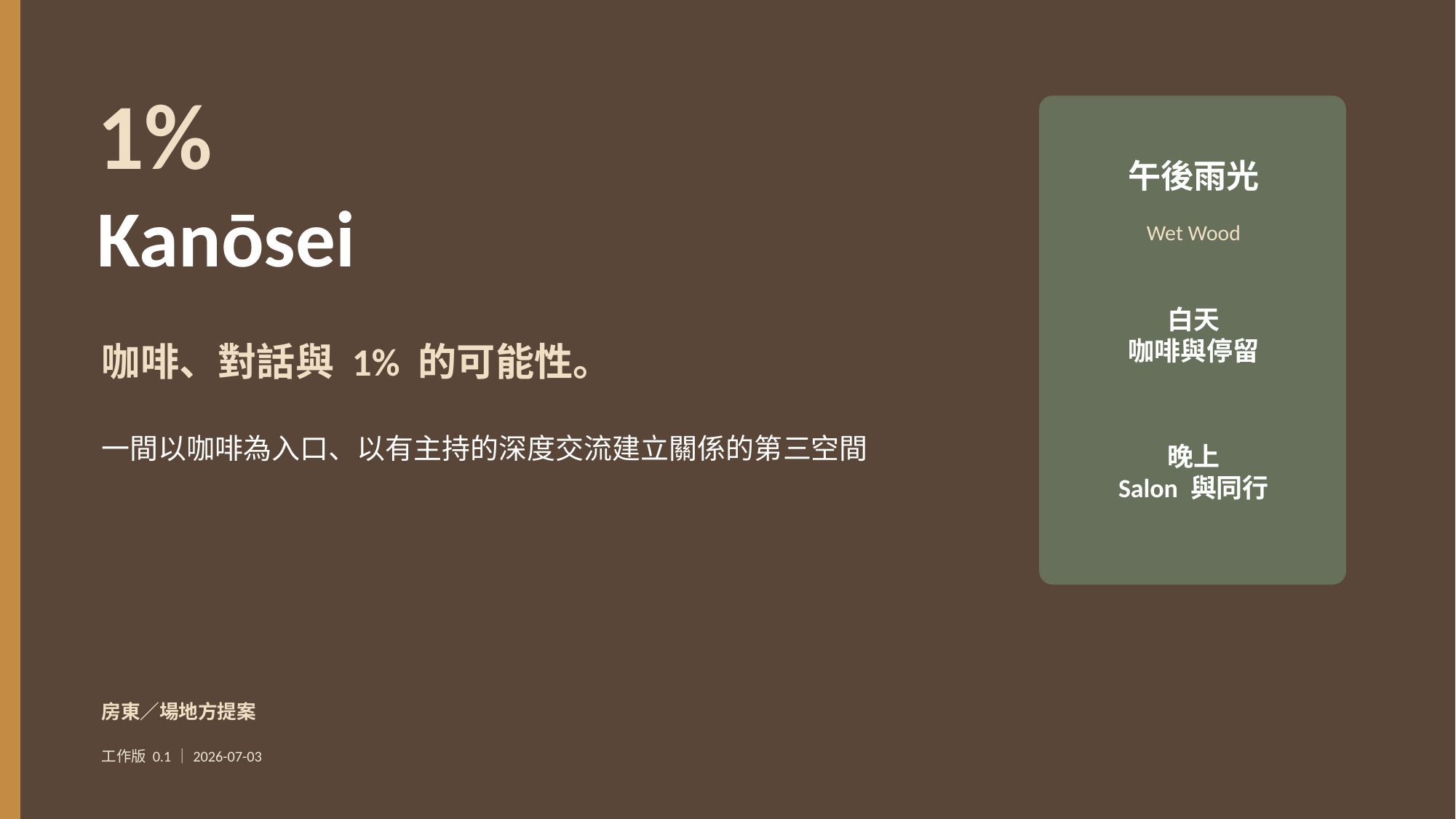

1%

午後雨光
Kanōsei
Wet Wood
白天
咖啡與停留
咖啡、對話與 1% 的可能性。
一間以咖啡為入口、以有主持的深度交流建立關係的第三空間
晚上
Salon 與同行
房東／場地方提案
工作版 0.1｜2026-07-03